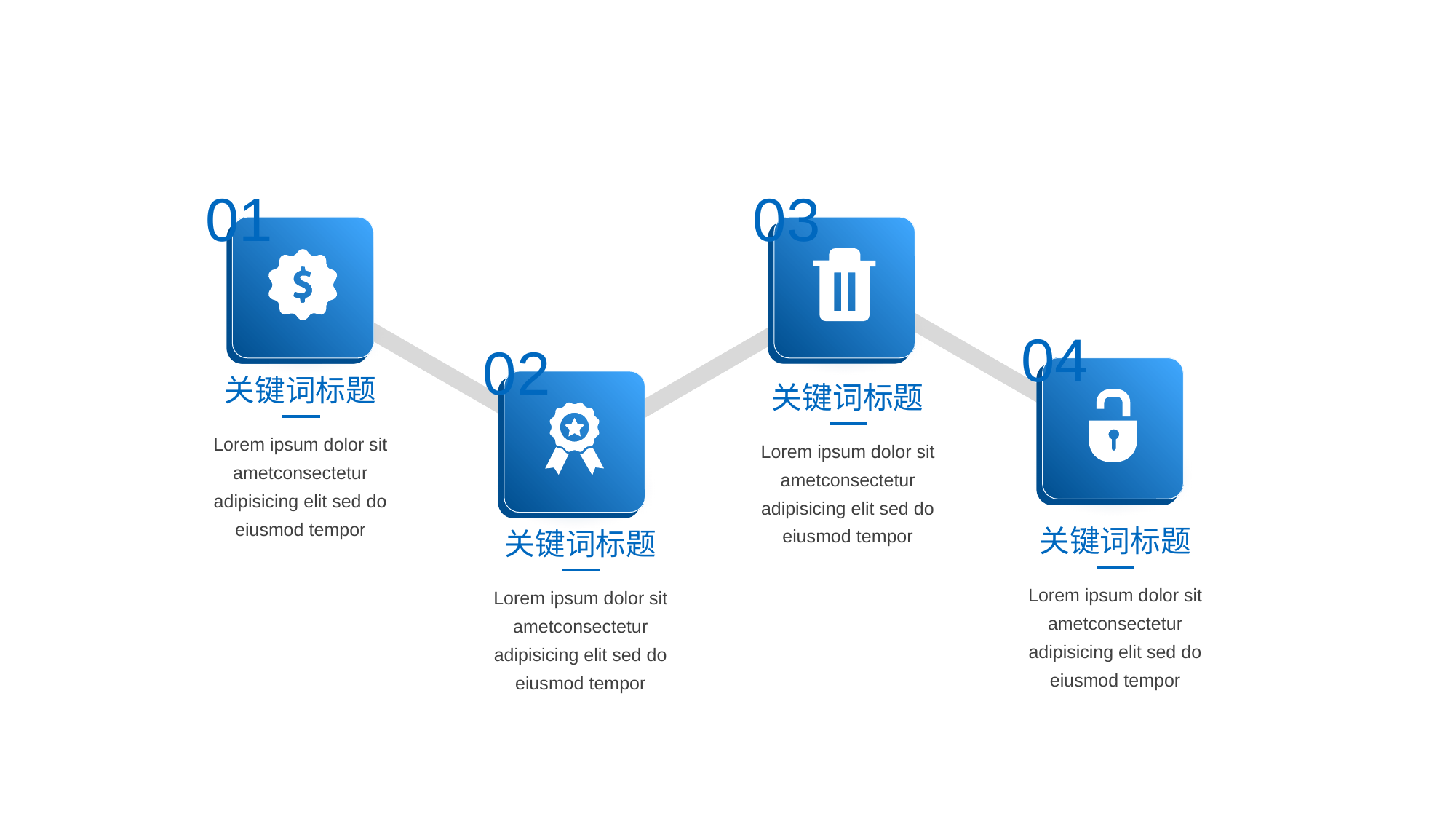

01

03

04

02

关键词标题
关键词标题
Lorem ipsum dolor sit ametconsectetur adipisicing elit sed do eiusmod tempor
Lorem ipsum dolor sit ametconsectetur adipisicing elit sed do eiusmod tempor
关键词标题
关键词标题
Lorem ipsum dolor sit ametconsectetur adipisicing elit sed do eiusmod tempor
Lorem ipsum dolor sit ametconsectetur adipisicing elit sed do eiusmod tempor